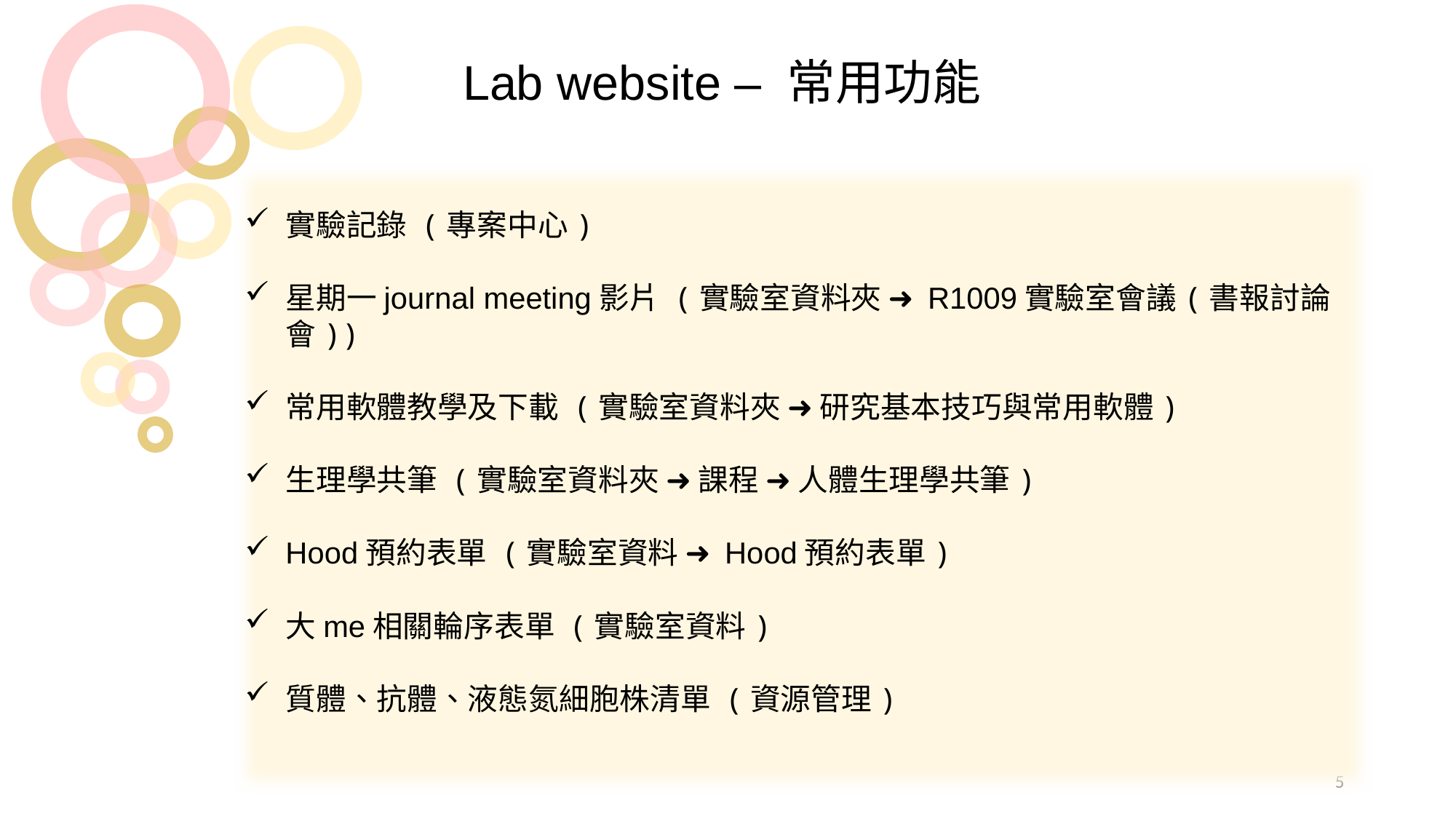

Lab website – 常用功能

實驗記錄 (專案中心)

星期一journal meeting影片 (實驗室資料夾 ➜ R1009實驗室會議(書報討論會))

常用軟體教學及下載 (實驗室資料夾 ➜ 研究基本技巧與常用軟體)

生理學共筆 (實驗室資料夾 ➜ 課程 ➜ 人體生理學共筆)

Hood預約表單 (實驗室資料 ➜ Hood預約表單)

大me相關輪序表單 (實驗室資料)

質體、抗體、液態氮細胞株清單 (資源管理)

5